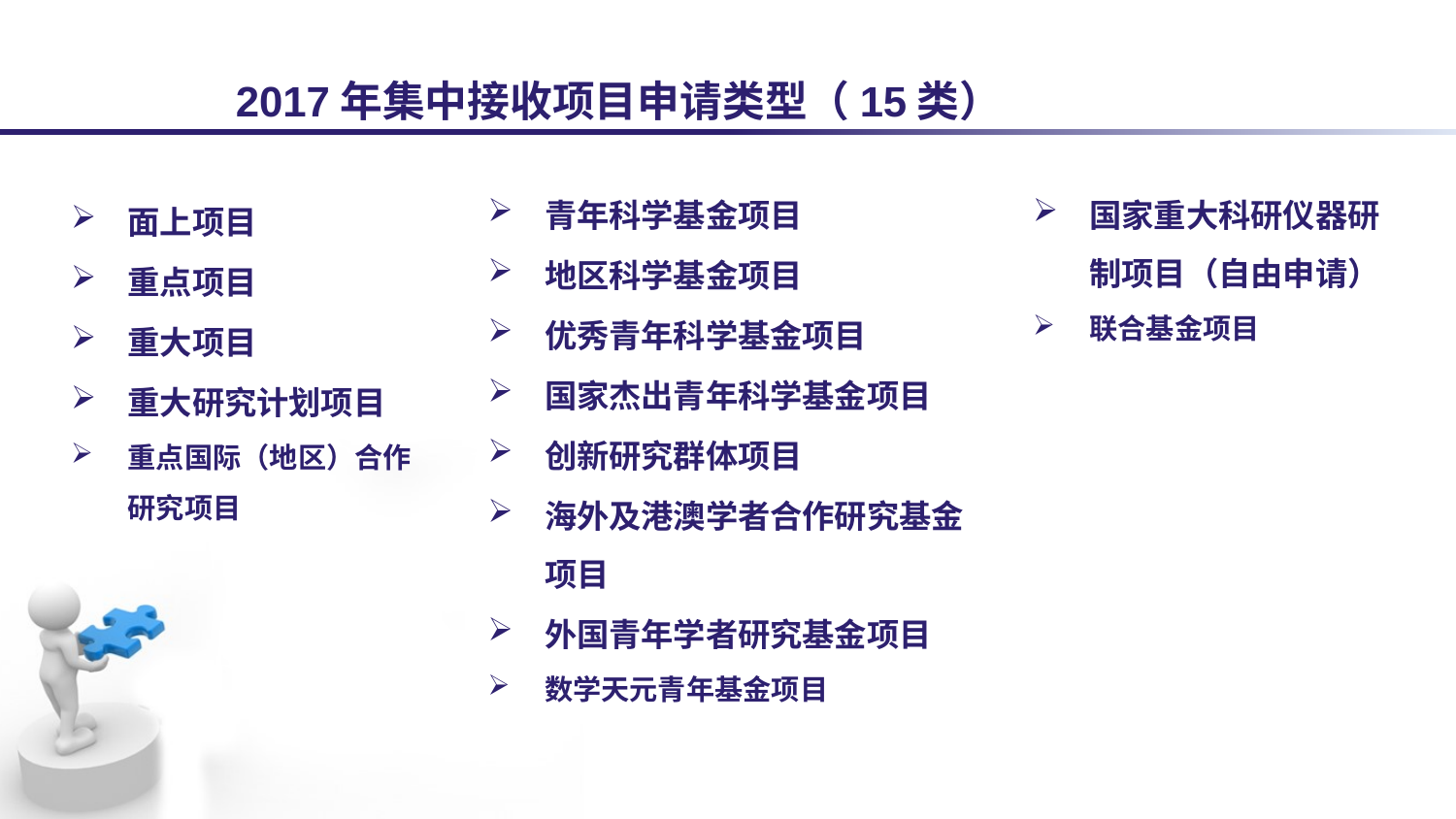

# 2017年集中接收项目申请类型（15类）
青年科学基金项目
地区科学基金项目
优秀青年科学基金项目
国家杰出青年科学基金项目
创新研究群体项目
海外及港澳学者合作研究基金项目
外国青年学者研究基金项目
数学天元青年基金项目

国家重大科研仪器研制项目（自由申请）
联合基金项目
面上项目
重点项目
重大项目
重大研究计划项目
重点国际（地区）合作研究项目